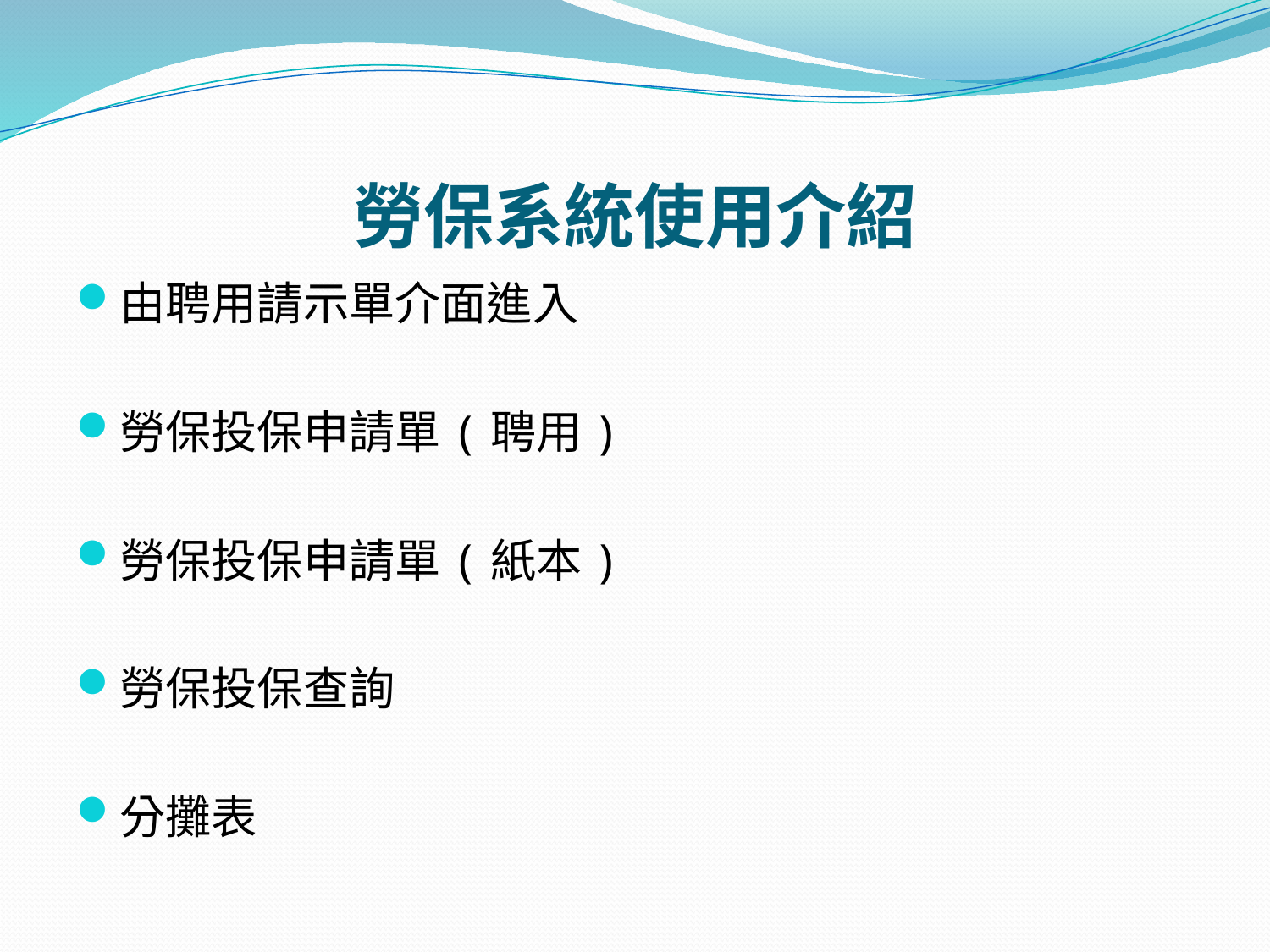

# 勞保系統使用介紹
由聘用請示單介面進入

勞保投保申請單(聘用)

勞保投保申請單(紙本)

勞保投保查詢

分攤表